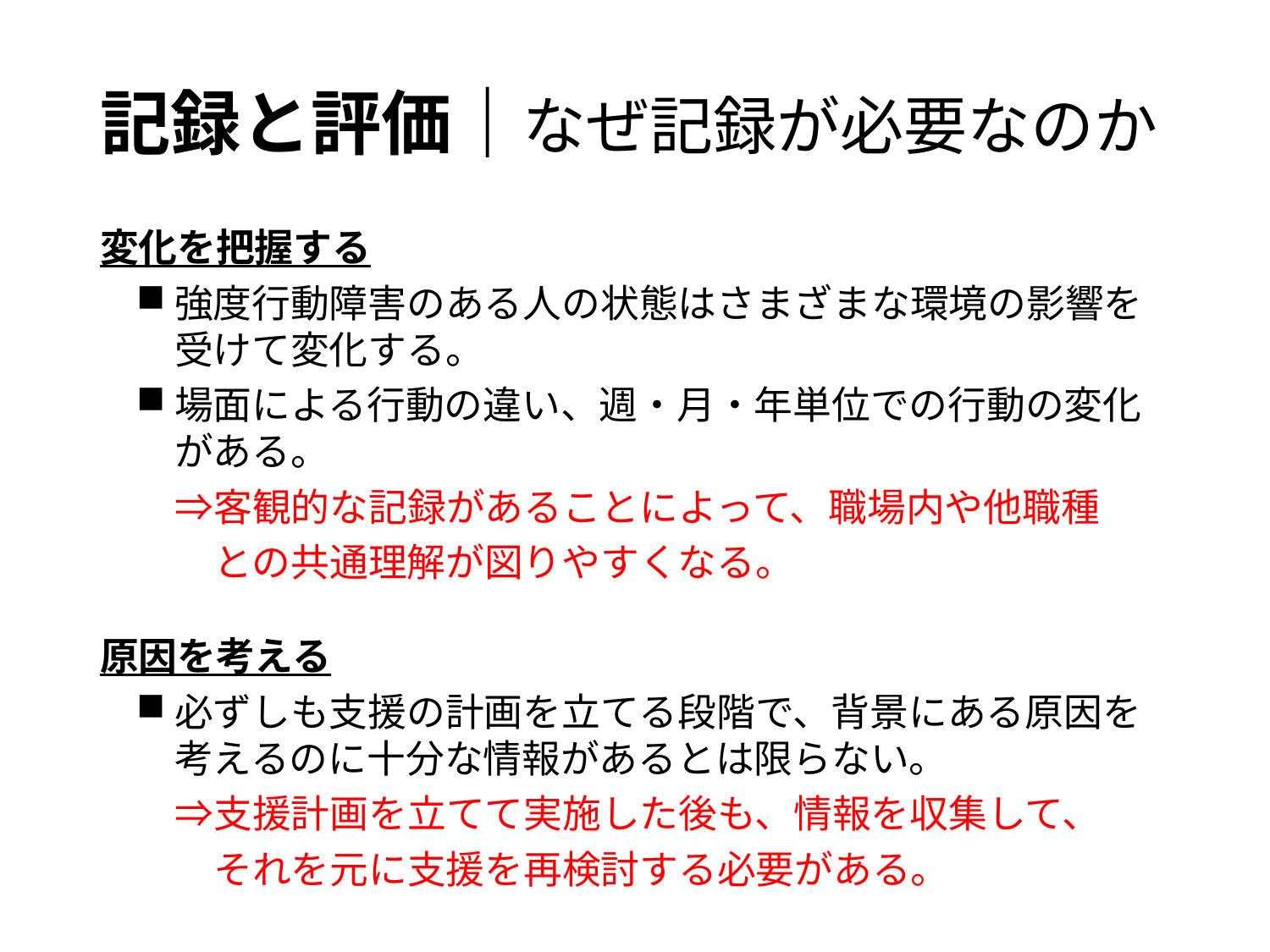

# 記録と評価｜なぜ記録が必要なのか
変化を把握する
強度行動障害のある人の状態はさまざまな環境の影響を受けて変化する。
場面による行動の違い、週・月・年単位での行動の変化がある。
　⇒客観的な記録があることによって、職場内や他職種
　　との共通理解が図りやすくなる。
原因を考える
必ずしも支援の計画を立てる段階で、背景にある原因を考えるのに十分な情報があるとは限らない。
　⇒支援計画を立てて実施した後も、情報を収集して、
　　それを元に支援を再検討する必要がある。